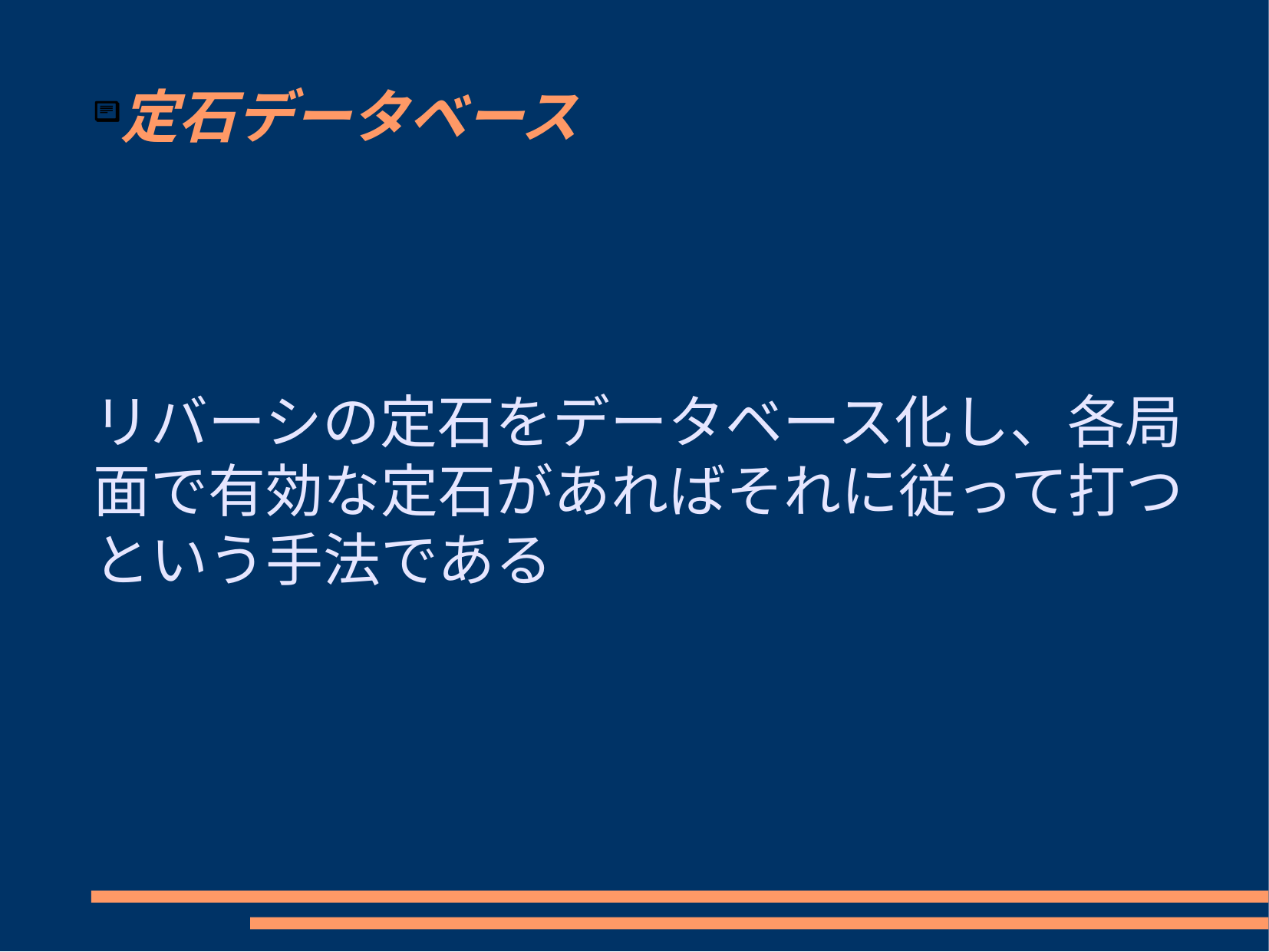

定石データベース

リバーシの定石をデータベース化し、各局面で有効な定石があればそれに従って打つという手法である